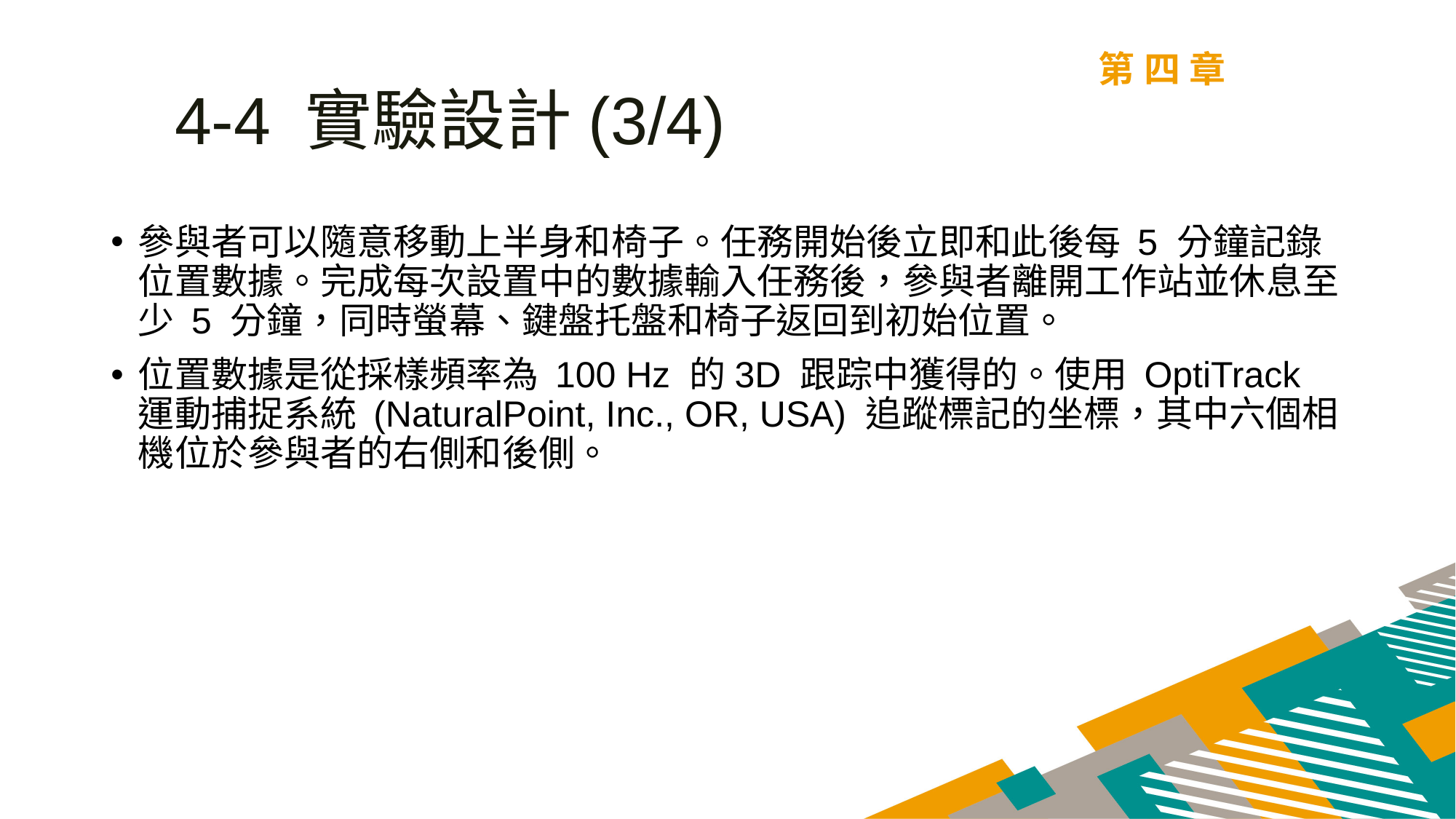

第四章
4-4 實驗設計(3/4)
參與者可以隨意移動上半身和椅子。任務開始後立即和此後每 5 分鐘記錄位置數據。完成每次設置中的數據輸入任務後，參與者離開工作站並休息至少 5 分鐘，同時螢幕、鍵盤托盤和椅子返回到初始位置。
位置數據是從採樣頻率為 100 Hz 的3D 跟踪中獲得的。使用 OptiTrack 運動捕捉系統 (NaturalPoint, Inc., OR, USA) 追蹤標記的坐標，其中六個相機位於參與者的右側和後側。